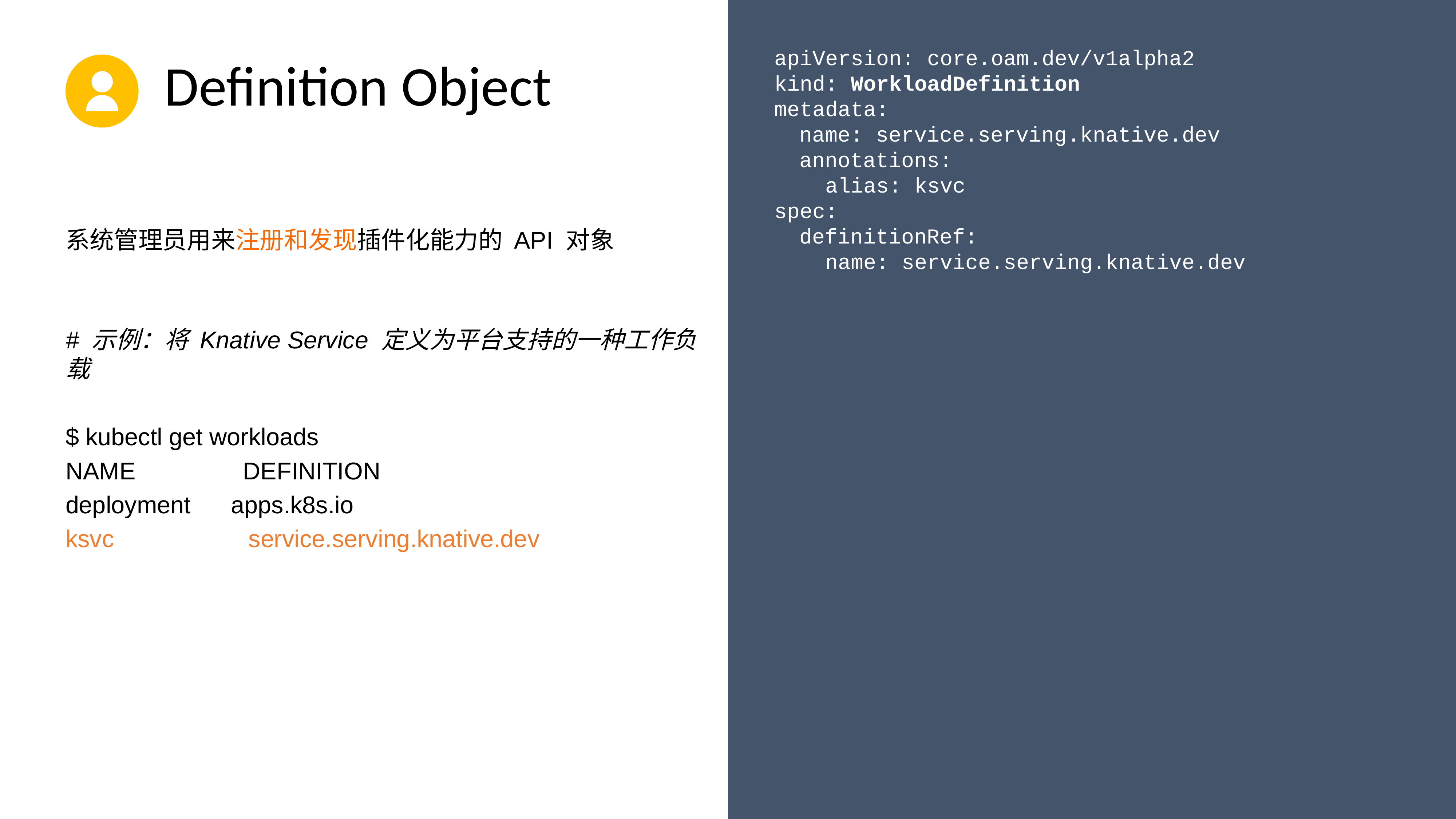

apiVersion: core.oam.dev/v1alpha2
kind: WorkloadDefinition
metadata:
  name: service.serving.knative.dev
  annotations:
    alias: ksvc
spec:
  definitionRef:
    name: service.serving.knative.dev

# Definition Object
系统管理员用来注册和发现插件化能力的 API 对象
# 示例：将 Knative Service 定义为平台支持的一种工作负载

$ kubectl get workloads
NAME                DEFINITION
deployment      apps.k8s.io
ksvc                    service.serving.knative.dev